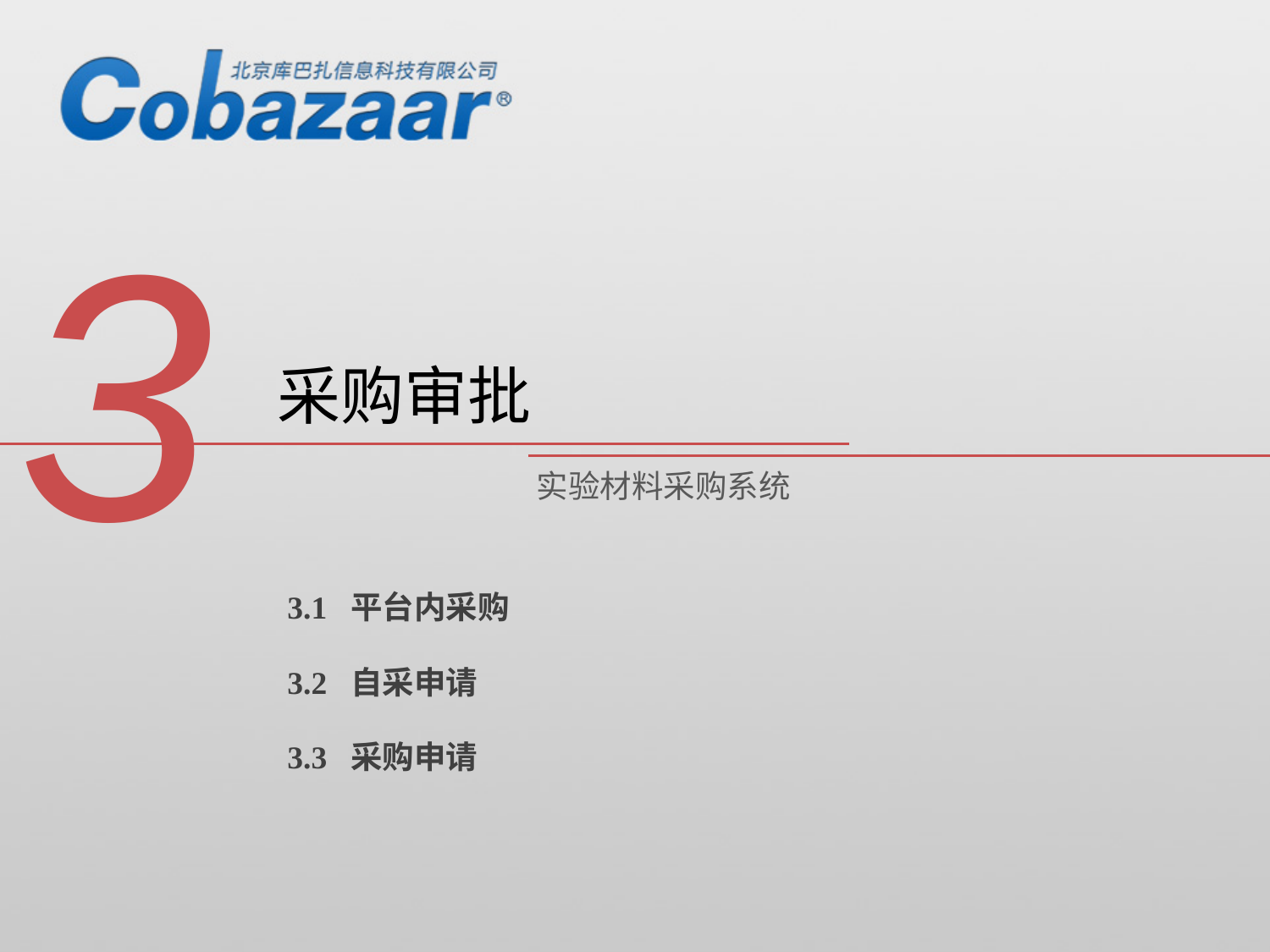

3
采购审批
实验材料采购系统
3.1  平台内采购
3.2  自采申请
3.3  采购申请